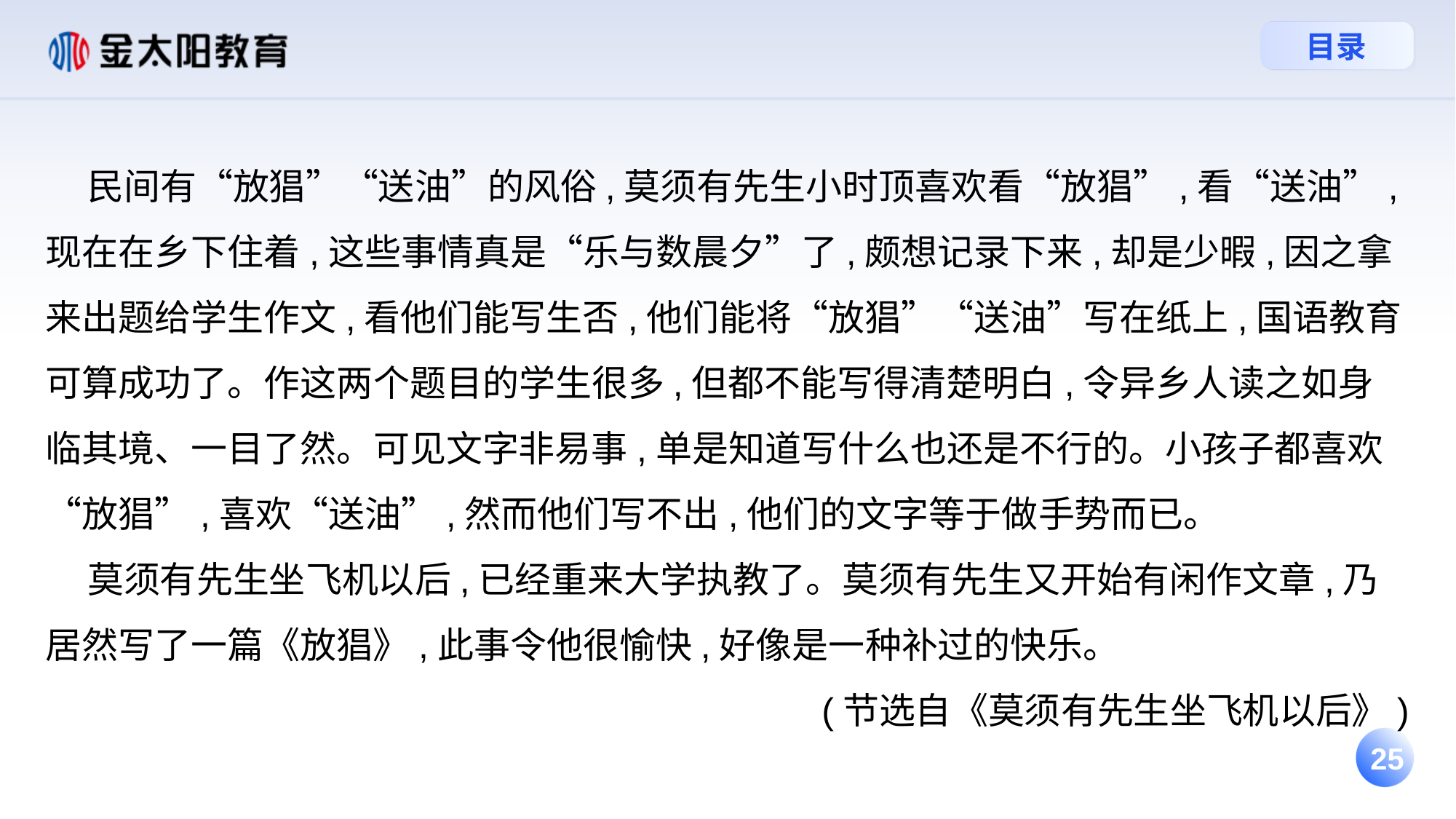

民间有“放猖”“送油”的风俗,莫须有先生小时顶喜欢看“放猖”,看“送油”,现在在乡下住着,这些事情真是“乐与数晨夕”了,颇想记录下来,却是少暇,因之拿来出题给学生作文,看他们能写生否,他们能将“放猖”“送油”写在纸上,国语教育可算成功了。作这两个题目的学生很多,但都不能写得清楚明白,令异乡人读之如身临其境、一目了然。可见文字非易事,单是知道写什么也还是不行的。小孩子都喜欢“放猖”,喜欢“送油”,然而他们写不出,他们的文字等于做手势而已。
    莫须有先生坐飞机以后,已经重来大学执教了。莫须有先生又开始有闲作文章,乃居然写了一篇《放猖》,此事令他很愉快,好像是一种补过的快乐。
(节选自《莫须有先生坐飞机以后》)